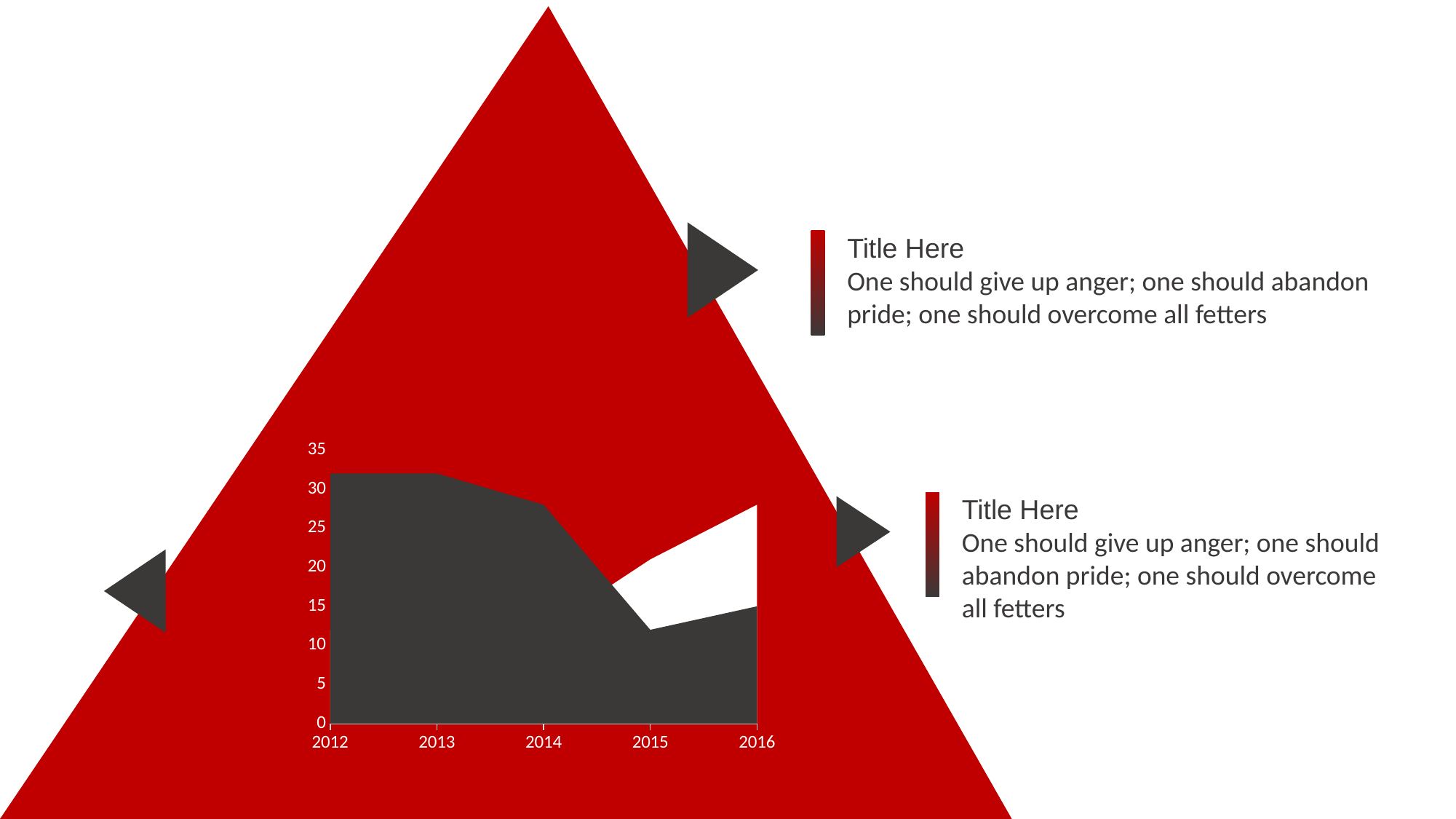

Title Here
One should give up anger; one should abandon pride; one should overcome all fetters

### Chart

| Category | 系列 1 | 系列 2 |
|---|---|---|
| 2012 | 32.0 | 12.0 |
| 2013 | 32.0 | 12.0 |
| 2014 | 28.0 | 12.0 |
| 2015 | 12.0 | 21.0 |
| 2016 | 15.0 | 28.0 |
Title Here
One should give up anger; one should abandon pride; one should overcome all fetters